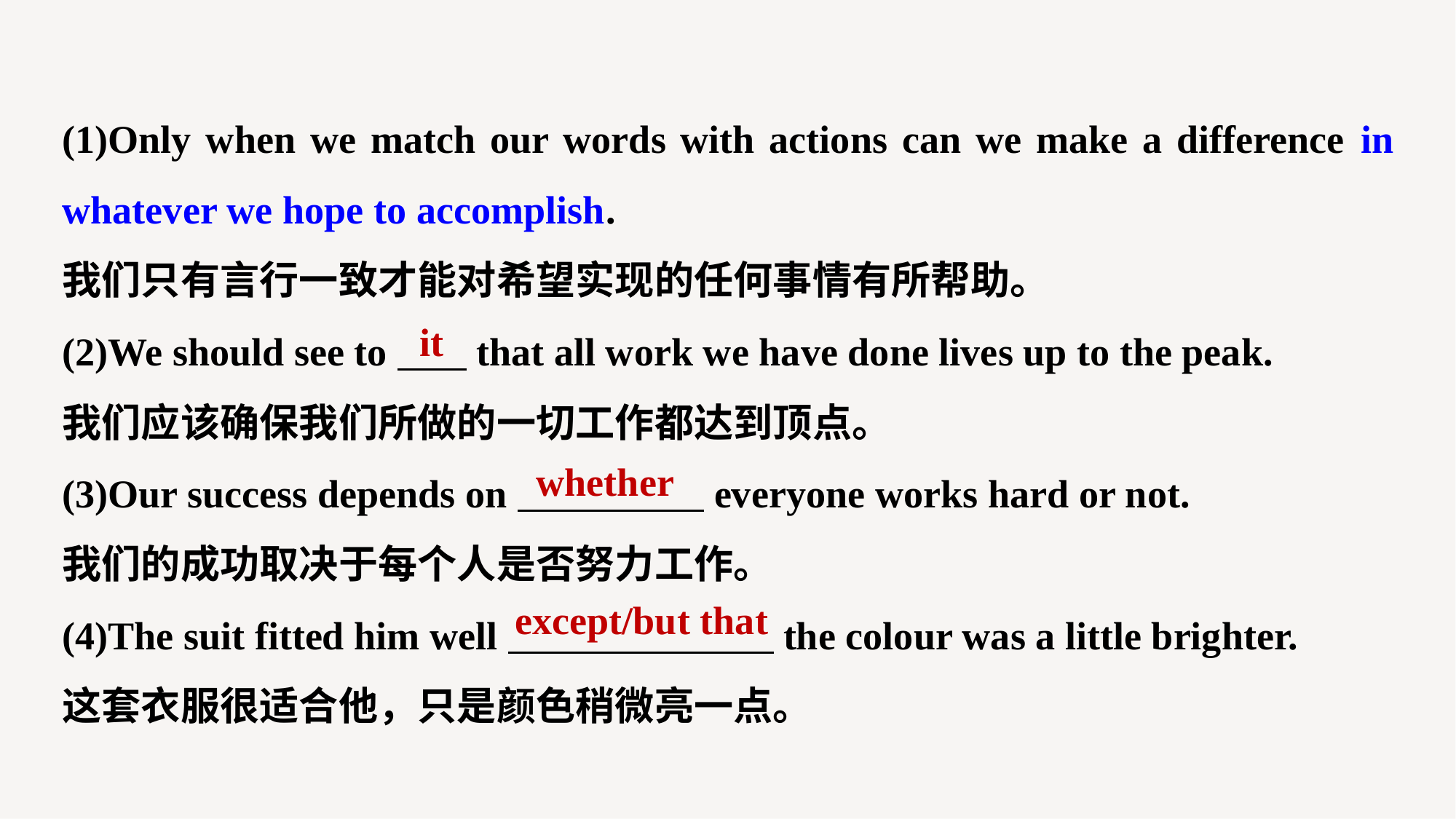

(1)Only when we match our words with actions can we make a difference in whatever we hope to accomplish.
我们只有言行一致才能对希望实现的任何事情有所帮助。
(2)We should see to         that all work we have done lives up to the peak.
我们应该确保我们所做的一切工作都达到顶点。
(3)Our success depends on                     everyone works hard or not.
我们的成功取决于每个人是否努力工作。
(4)The suit fitted him well                             the colour was a little brighter.
这套衣服很适合他，只是颜色稍微亮一点。
it
whether
except/but that